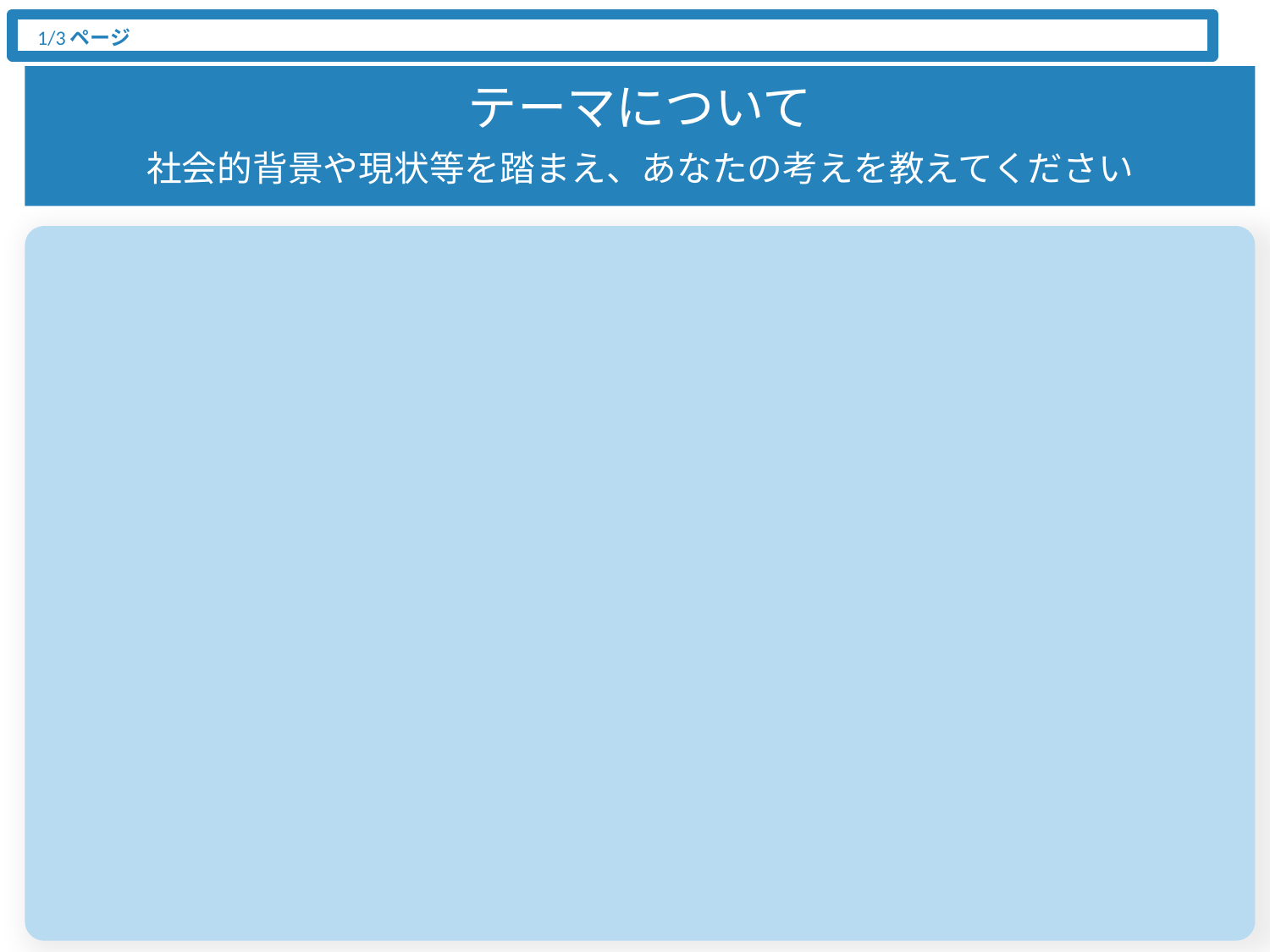

# 1/3ページ
テーマについて
社会的背景や現状等を踏まえ、あなたの考えを教えてください